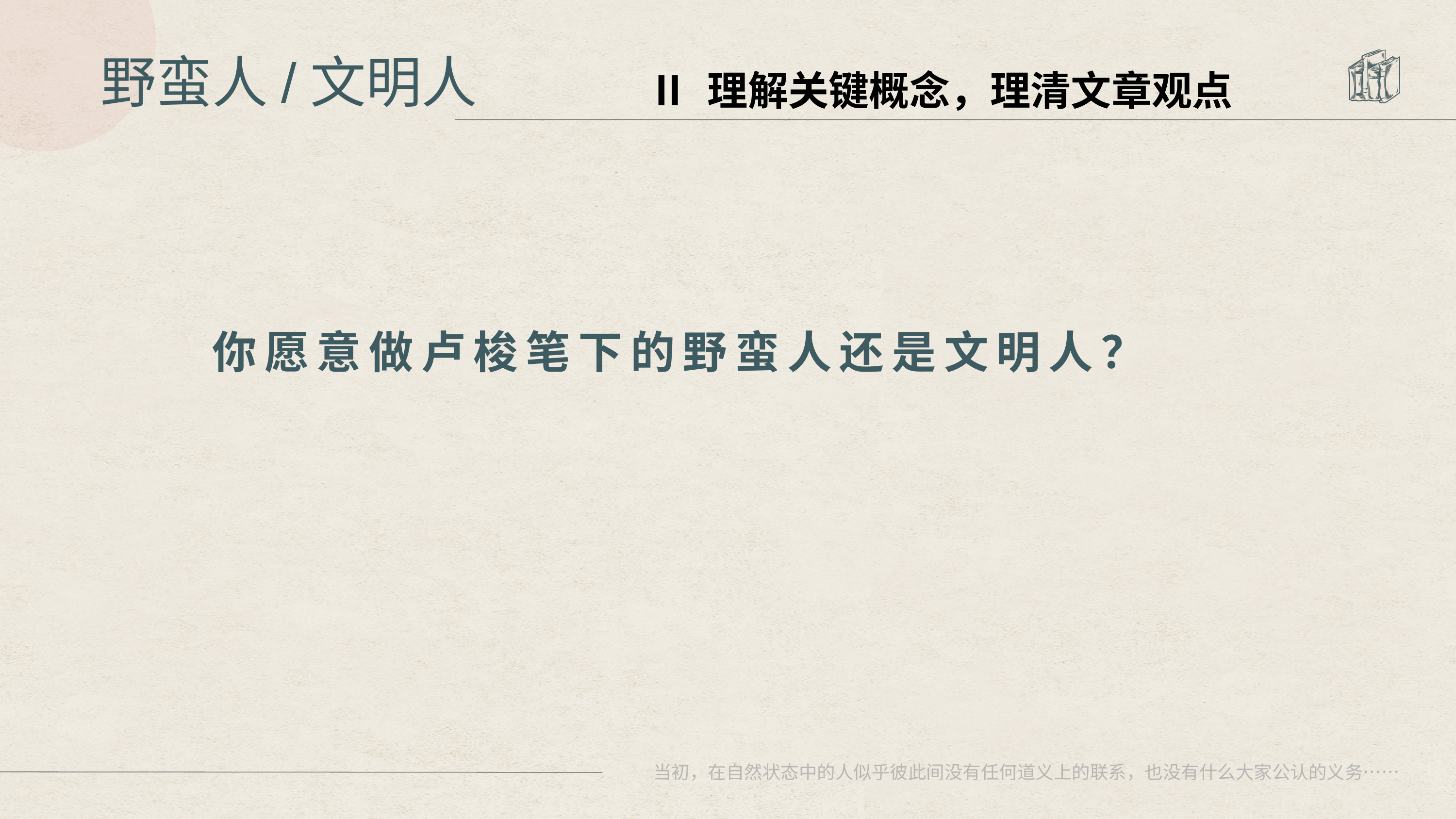

野蛮人/文明人

Ⅱ 理解关键概念，理清文章观点

你愿意做卢梭笔下的野蛮人还是文明人？
当初，在自然状态中的人似乎彼此间没有任何道义上的联系，也没有什么大家公认的义务……